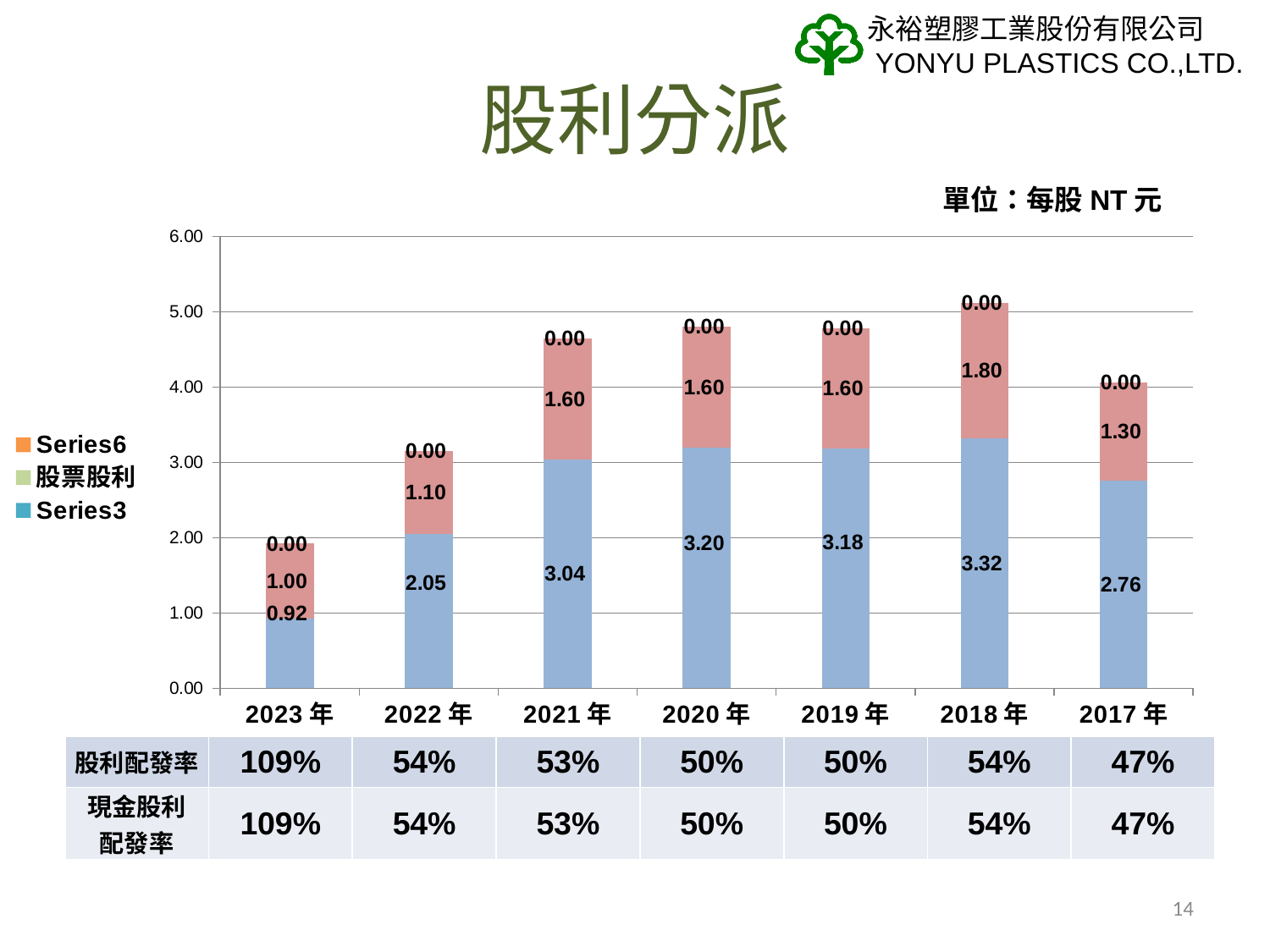

# 股利分派
單位：每股NT元

### Chart

| Category | 每股盈餘 |  |  | 現金股利 | 股票股利 |  |
|---|---|---|---|---|---|---|
| 2023年 | 0.92 | None | None | 1.0 | 0.0 | None |
| 2022年 | 2.05 | None | None | 1.1 | 0.0 | None |
| 2021年 | 3.04 | None | None | 1.6 | 0.0 | None |
| 2020年 | 3.2 | None | None | 1.6 | 0.0 | None |
| 2019年 | 3.18 | None | None | 1.6 | 0.0 | None |
| 2018年 | 3.32 | None | None | 1.8 | 0.0 | None |
| 2017年 | 2.76 | None | None | 1.3 | 0.0 | None |
| 股利配發率 | 109% | 54% | 53% | 50% | 50% | 54% | 47% |
| --- | --- | --- | --- | --- | --- | --- | --- |
| 現金股利 配發率 | 109% | 54% | 53% | 50% | 50% | 54% | 47% |
14